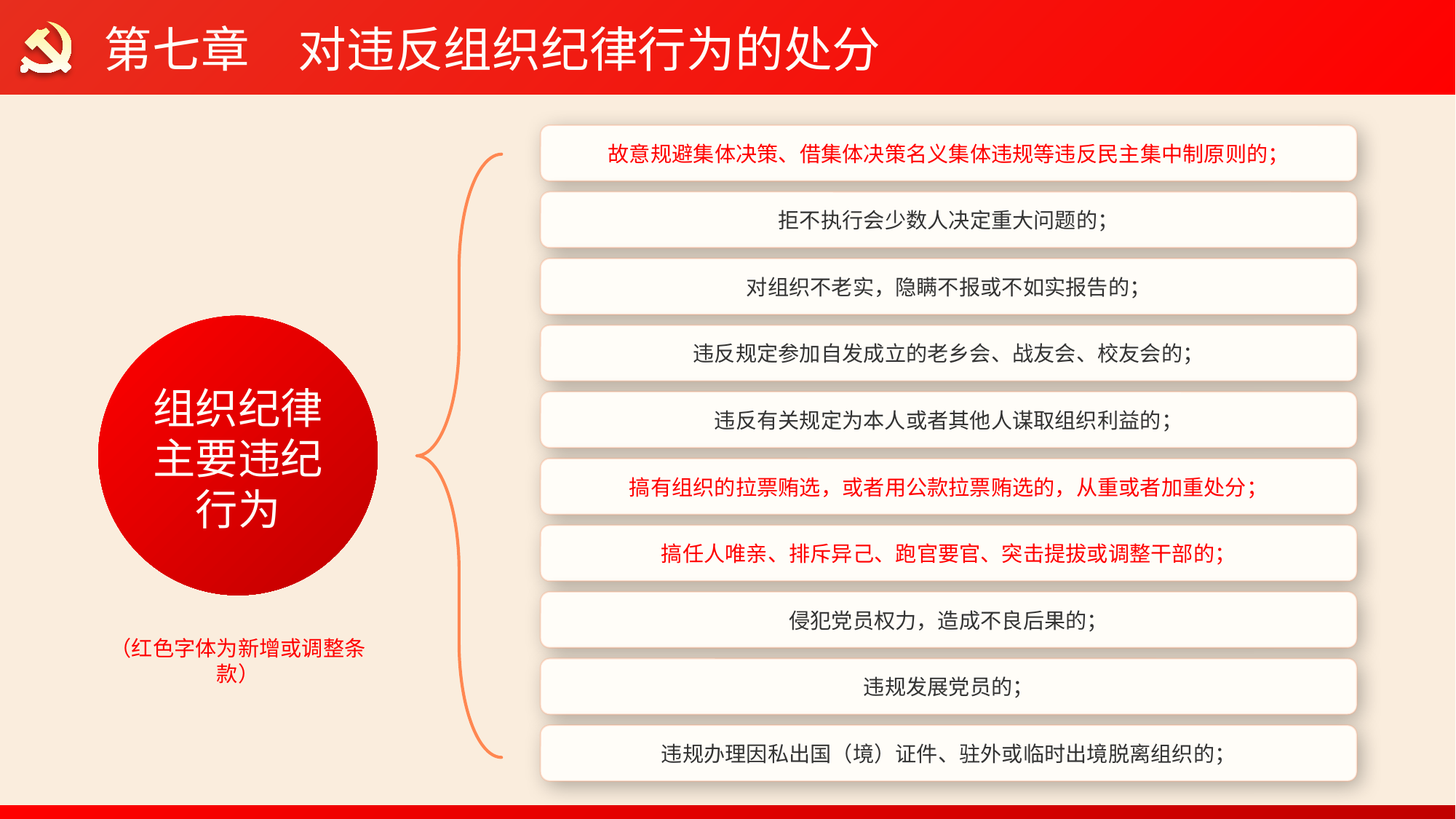

第七章　对违反组织纪律行为的处分
故意规避集体决策、借集体决策名义集体违规等违反民主集中制原则的；

拒不执行会少数人决定重大问题的；
对组织不老实，隐瞒不报或不如实报告的；

组织纪律
主要违纪
行为
违反规定参加自发成立的老乡会、战友会、校友会的；
违反有关规定为本人或者其他人谋取组织利益的；
搞有组织的拉票贿选，或者用公款拉票贿选的，从重或者加重处分；
搞任人唯亲、排斥异己、跑官要官、突击提拔或调整干部的；
侵犯党员权力，造成不良后果的；
（红色字体为新增或调整条款）
违规发展党员的；
违规办理因私出国（境）证件、驻外或临时出境脱离组织的；